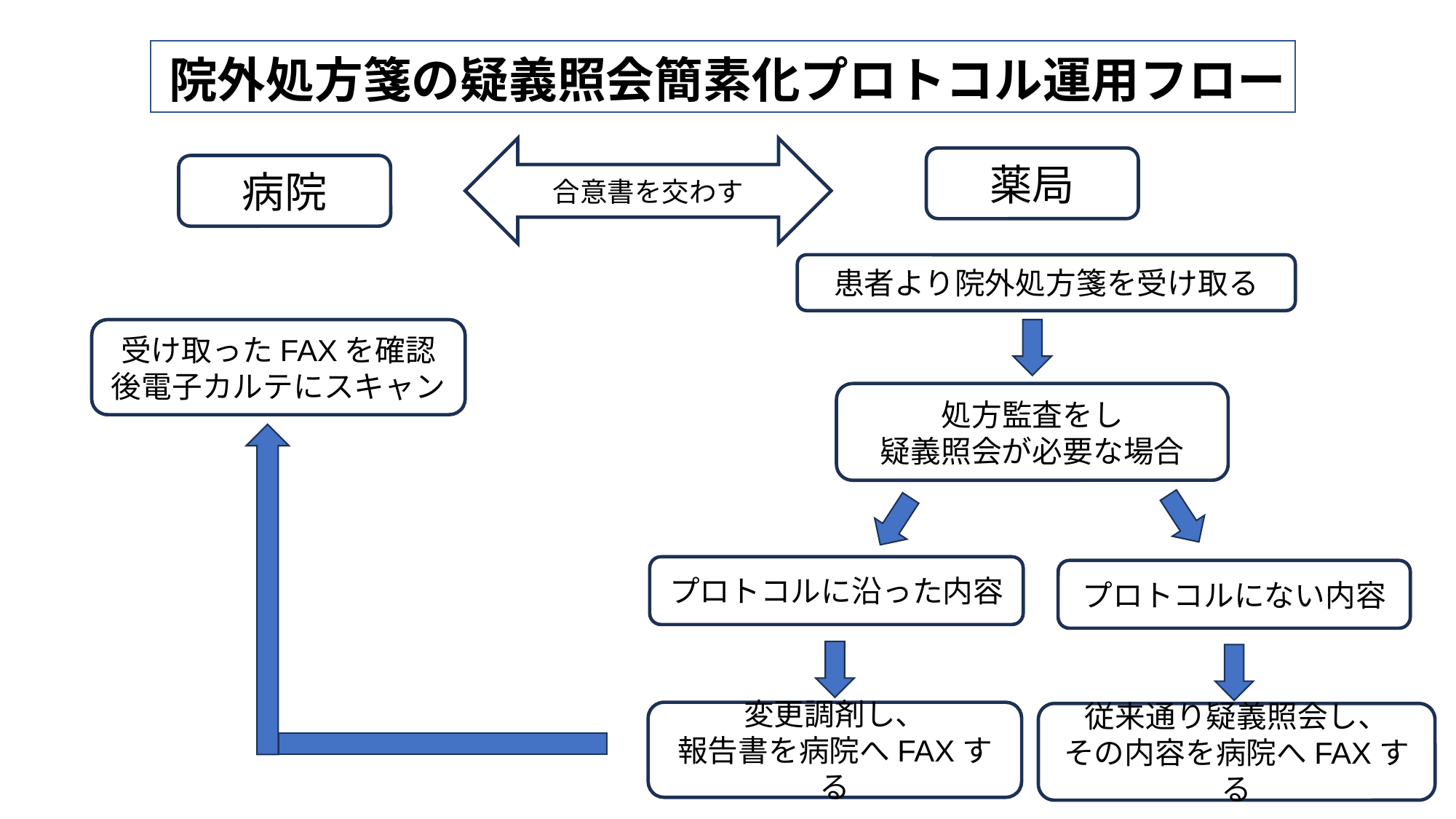

# 院外処方箋の疑義照会簡素化プロトコル運用フロー

合意書を交わす
薬局
病院
患者より院外処方箋を受け取る
受け取ったFAXを確認後電子カルテにスキャン

処方監査をし
疑義照会が必要な場合

プロトコルに沿った内容
プロトコルにない内容

変更調剤し、
報告書を病院へFAXする
従来通り疑義照会し、
その内容を病院へFAXする